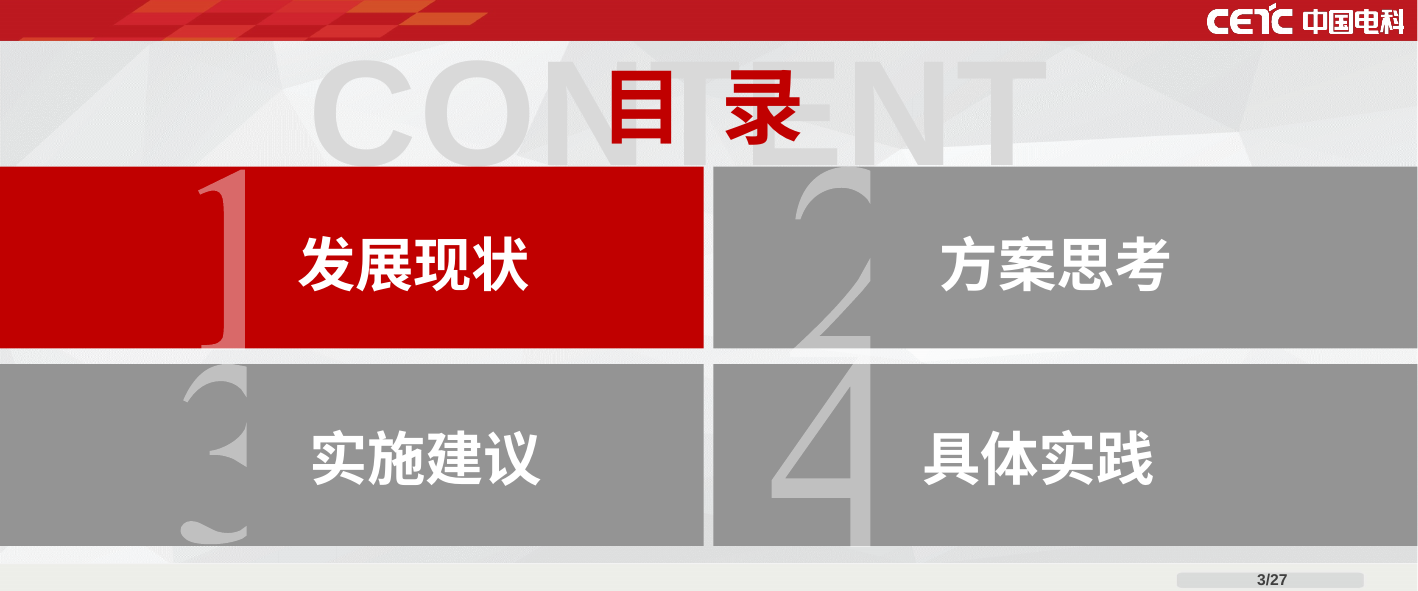

CONTENT
目  录

发展现状
方案思考

实施建议
具体实践